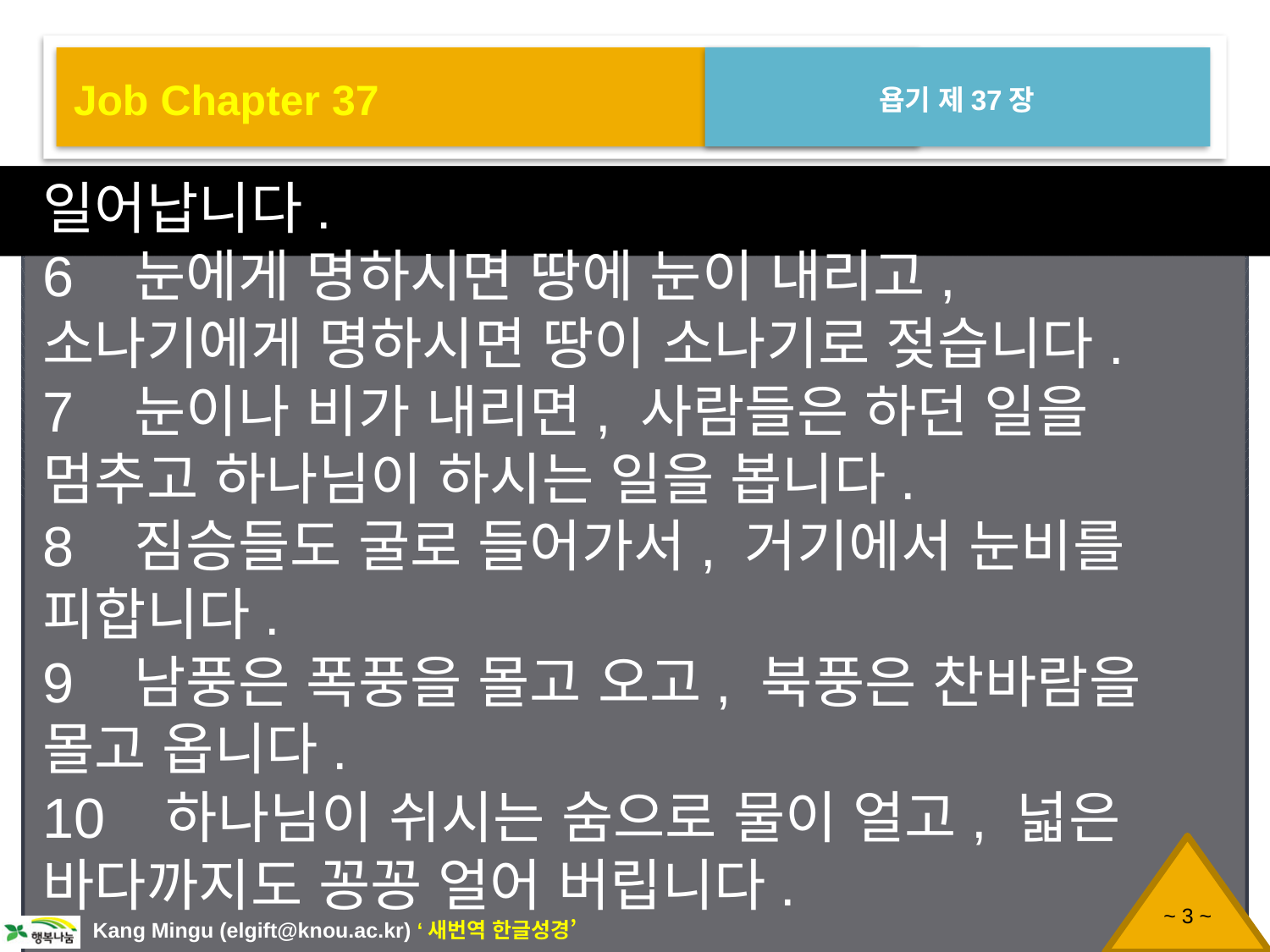

Job Chapter 37
욥기 제37장
일어납니다.
6   눈에게 명하시면 땅에 눈이 내리고, 소나기에게 명하시면 땅이 소나기로 젖습니다.
7   눈이나 비가 내리면, 사람들은 하던 일을 멈추고 하나님이 하시는 일을 봅니다.
8   짐승들도 굴로 들어가서, 거기에서 눈비를 피합니다.
9   남풍은 폭풍을 몰고 오고, 북풍은 찬바람을 몰고 옵니다.
10   하나님이 쉬시는 숨으로 물이 얼고, 넓은 바다까지도 꽁꽁 얼어 버립니다.